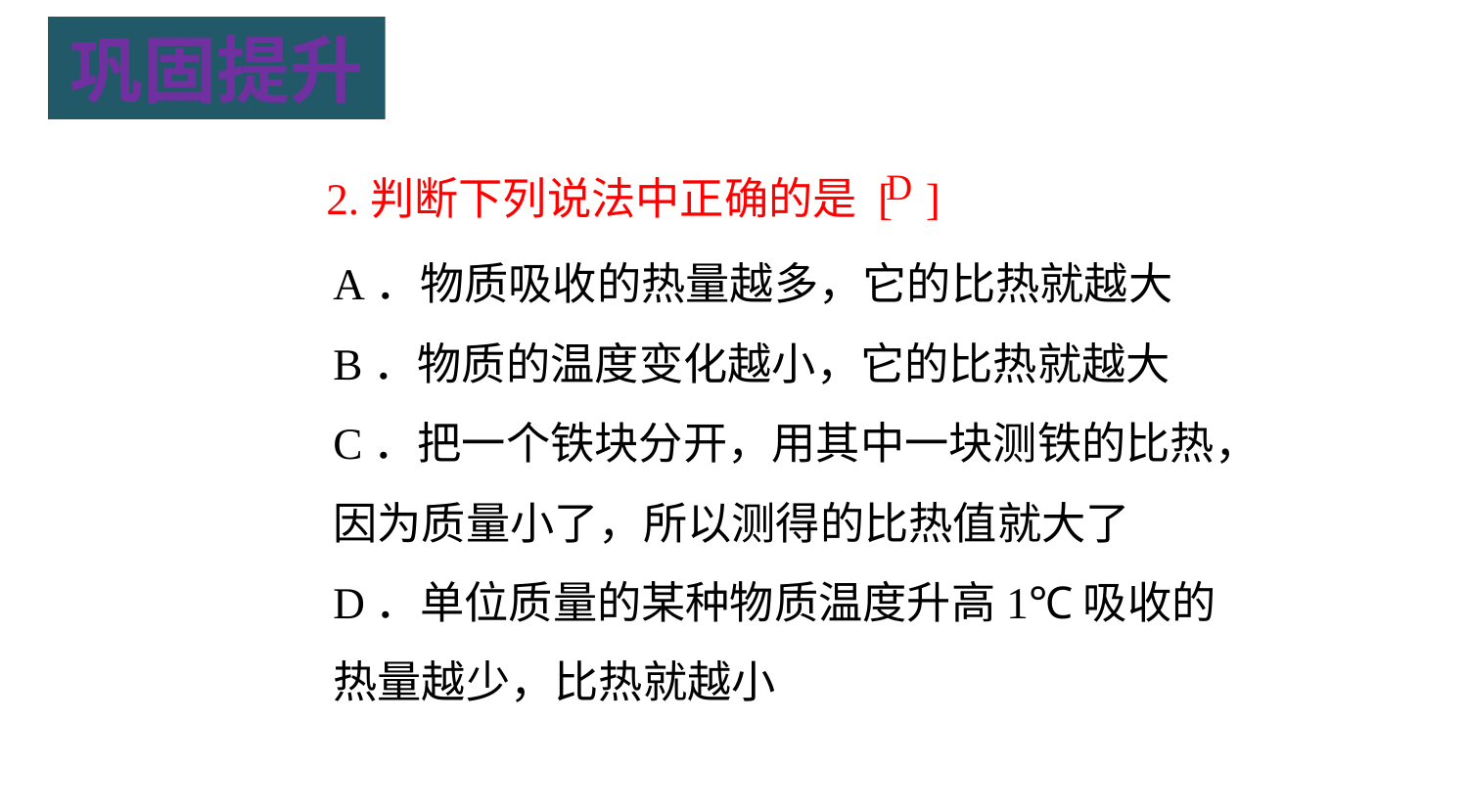

巩固提升
2.判断下列说法中正确的是 [   ]
D
A．物质吸收的热量越多，它的比热就越大B．物质的温度变化越小，它的比热就越大C．把一个铁块分开，用其中一块测铁的比热，因为质量小了，所以测得的比热值就大了
D．单位质量的某种物质温度升高1℃吸收的热量越少，比热就越小